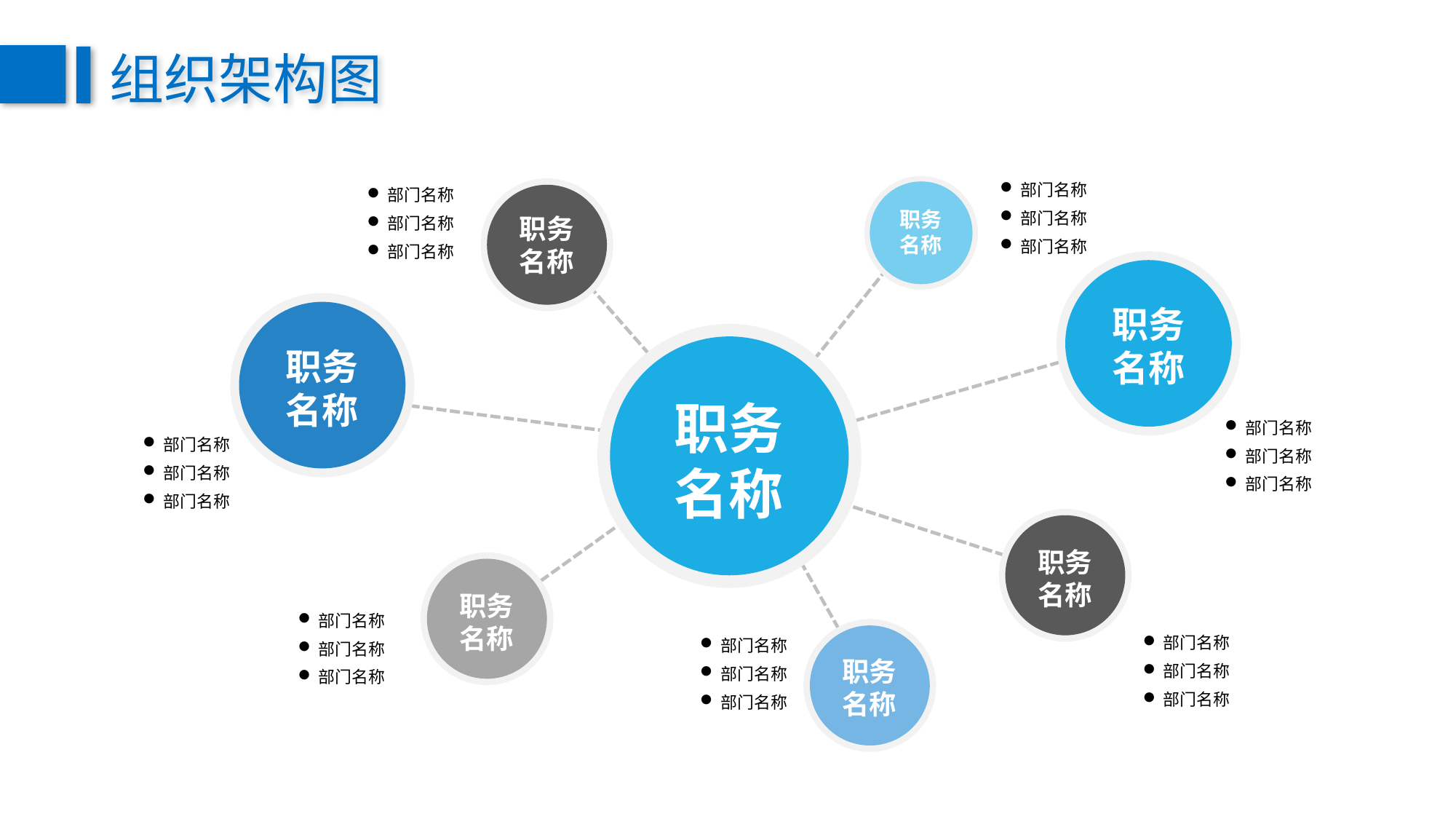

组织架构图

部门名称
部门名称
部门名称

职务
名称

职务
名称
部门名称
部门名称
部门名称

职务
名称

职务
名称

职务
名称
部门名称
部门名称
部门名称
部门名称
部门名称
部门名称

职务
名称

职务
名称
部门名称
部门名称
部门名称

职务
名称
部门名称
部门名称
部门名称
部门名称
部门名称
部门名称